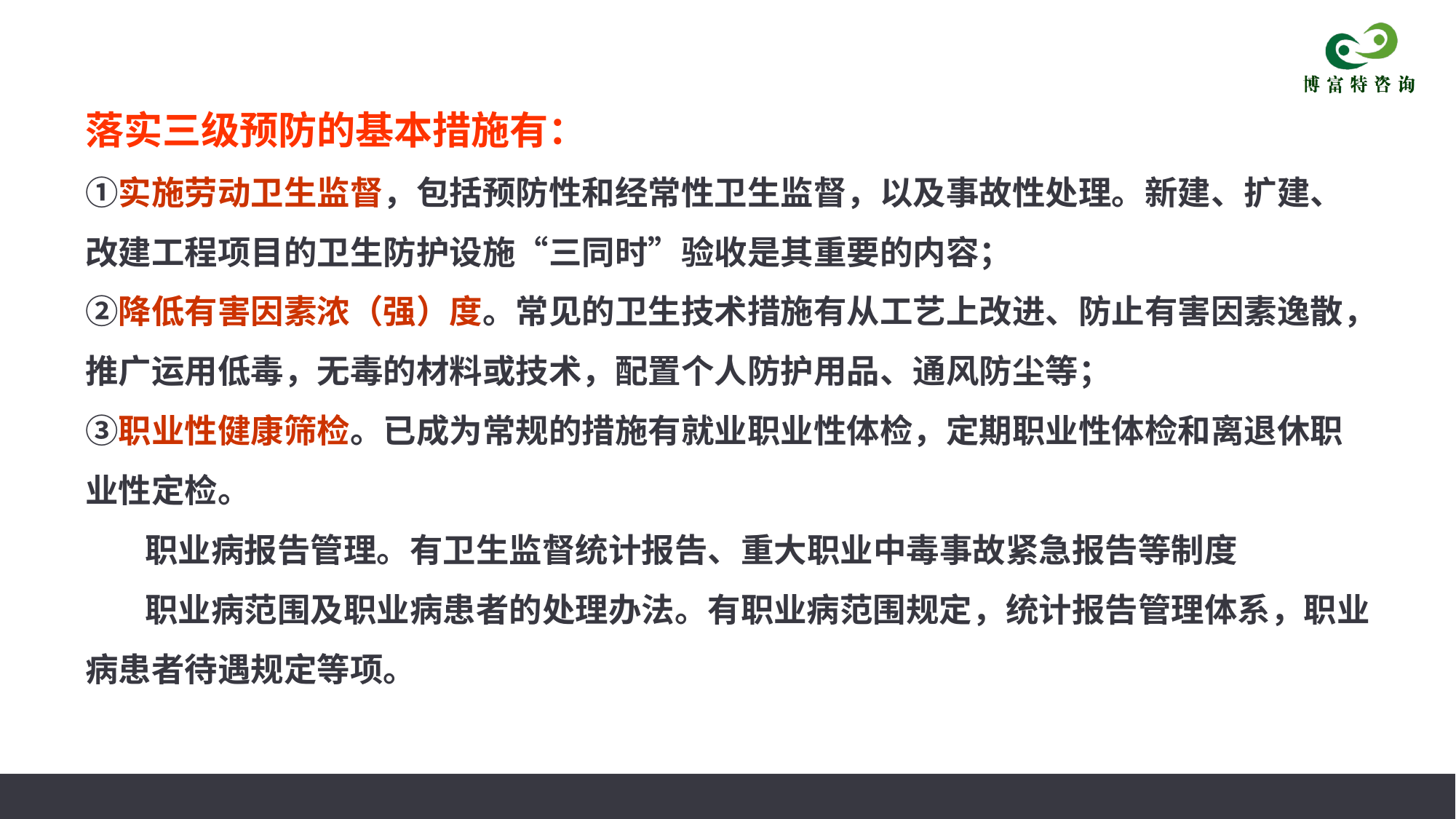

# 落实三级预防的基本措施有： ①实施劳动卫生监督，包括预防性和经常性卫生监督，以及事故性处理。新建、扩建、改建工程项目的卫生防护设施“三同时”验收是其重要的内容； ②降低有害因素浓（强）度。常见的卫生技术措施有从工艺上改进、防止有害因素逸散，推广运用低毒，无毒的材料或技术，配置个人防护用品、通风防尘等； ③职业性健康筛检。已成为常规的措施有就业职业性体检，定期职业性体检和离退休职业性定检。 职业病报告管理。有卫生监督统计报告、重大职业中毒事故紧急报告等制度 职业病范围及职业病患者的处理办法。有职业病范围规定，统计报告管理体系，职业病患者待遇规定等项。